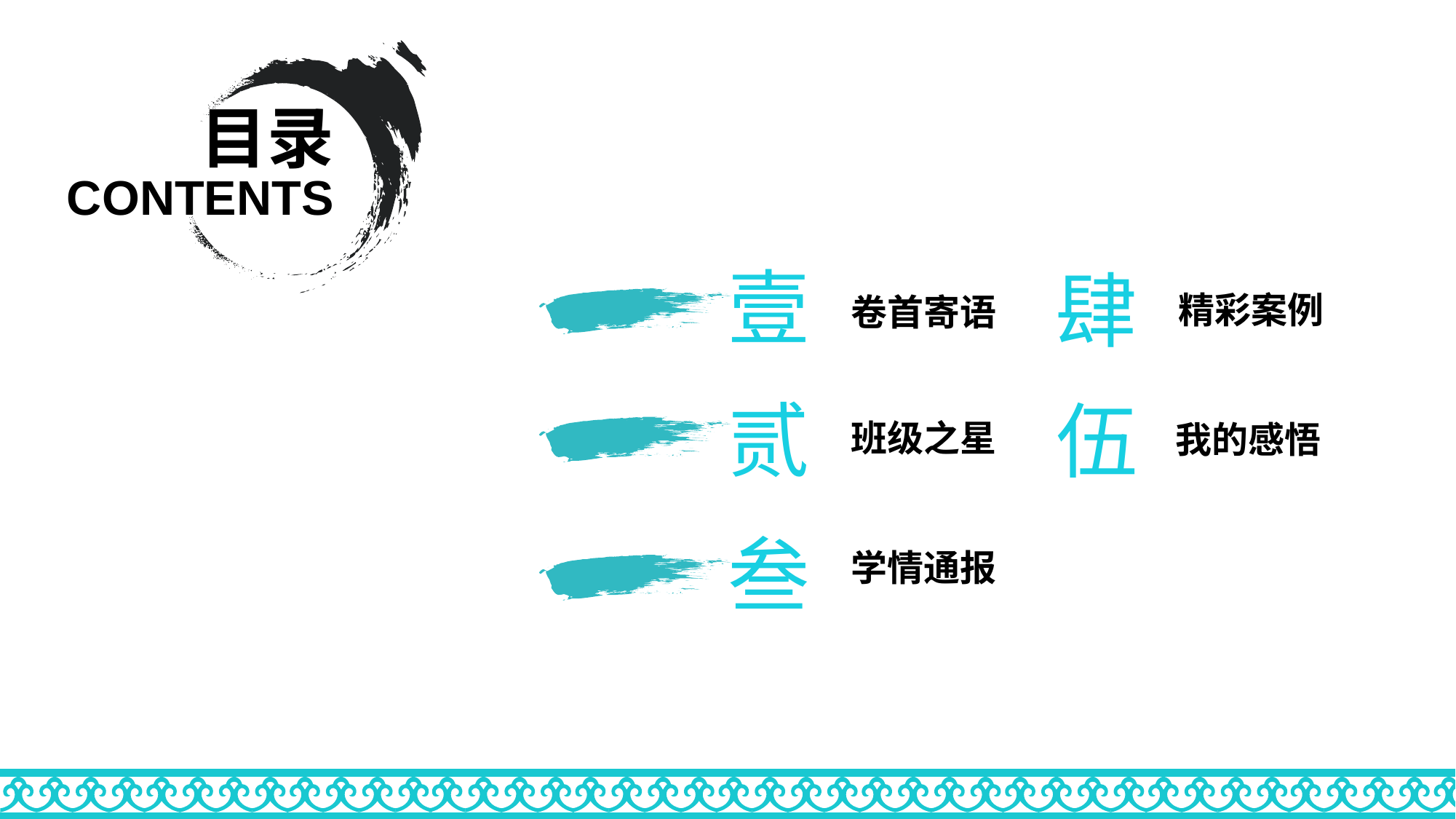

目录
CONTENTS
壹
肆
精彩案例
卷首寄语
贰
伍
班级之星
我的感悟
叁
学情通报